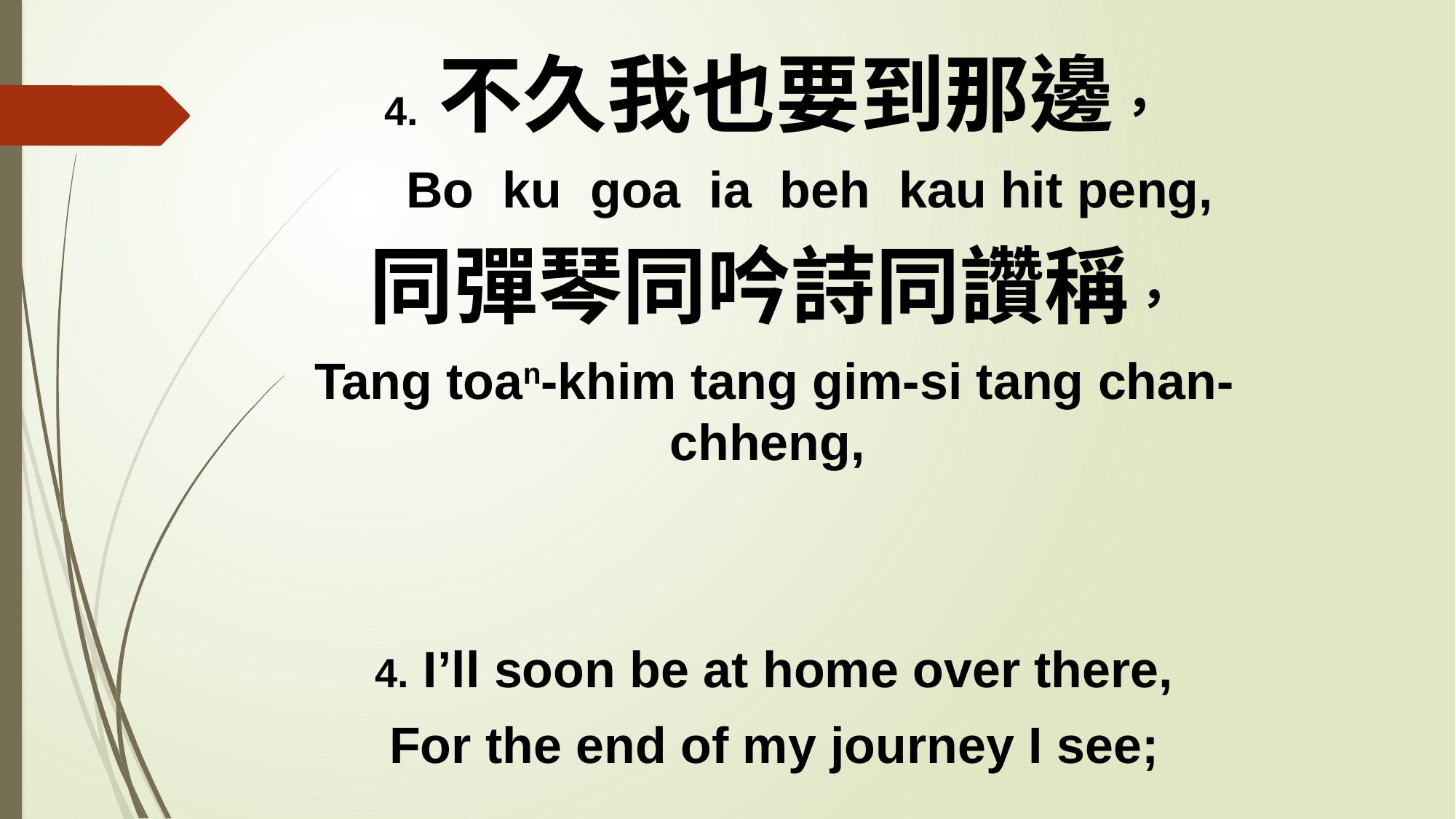

4. 不久我也要到那邊，
     Bo  ku  goa  ia  beh  kau hit peng,
同彈琴同吟詩同讚稱，
Tang toan-khim tang gim-si tang chan-chheng,

4. I’ll soon be at home over there,
For the end of my journey I see;